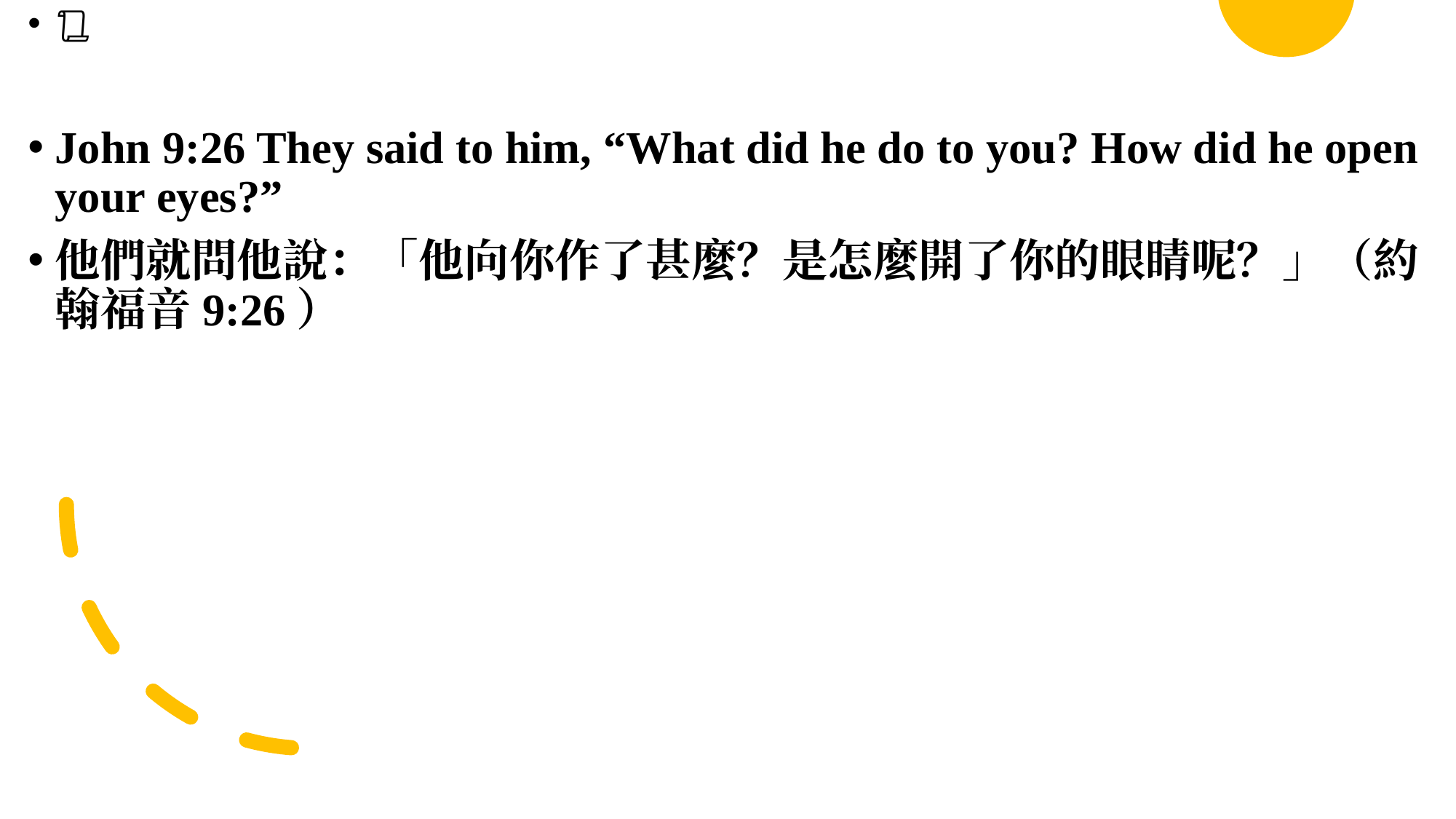

📜

John 9:26 They said to him, “What did he do to you? How did he open your eyes?”
他們就問他說：「他向你作了甚麼？是怎麼開了你的眼睛呢？」（約翰福音9:26）